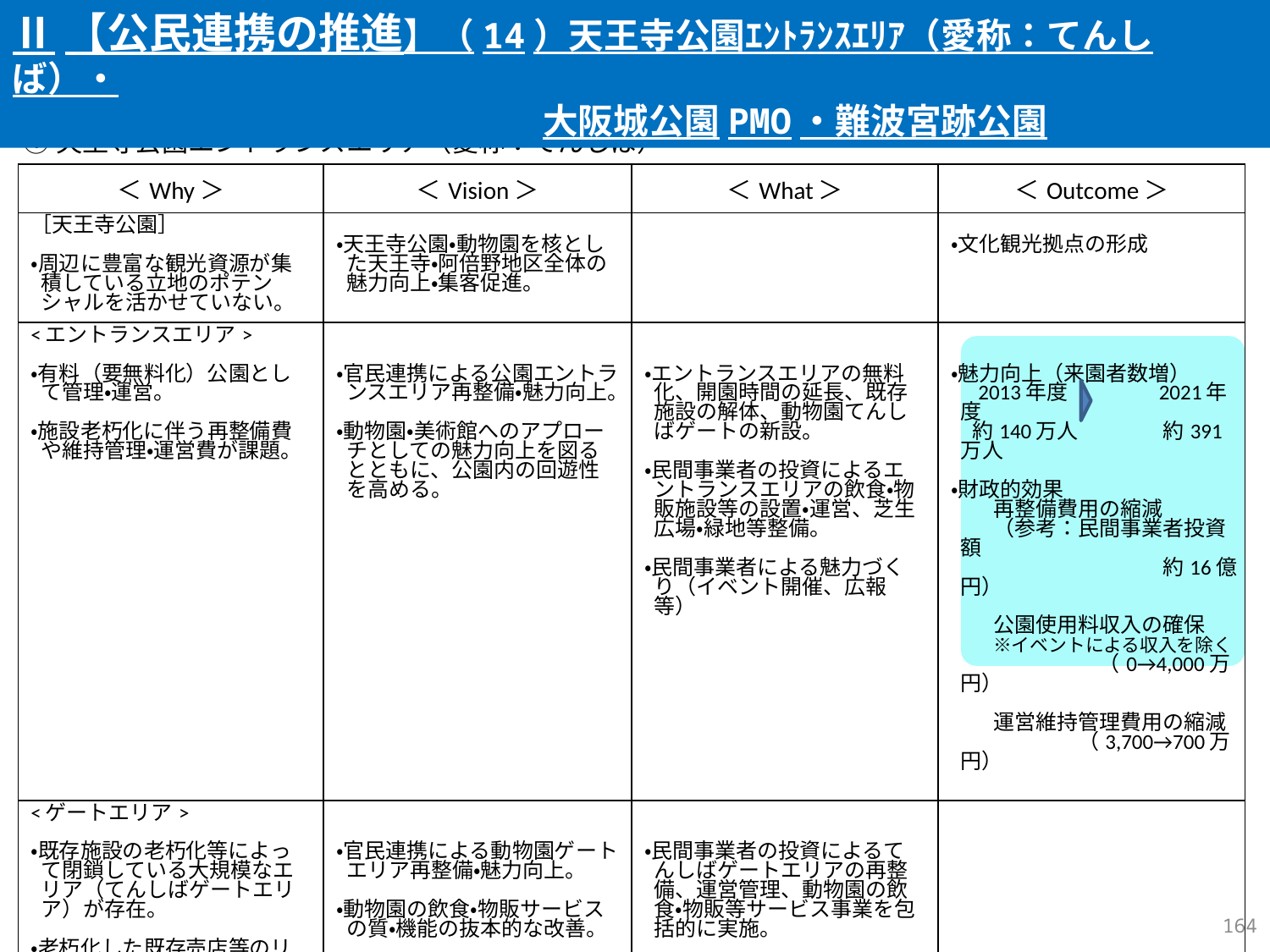

Ⅱ【公民連携の推進】（14）天王寺公園ｴﾝﾄﾗﾝｽｴﾘｱ（愛称：てんしば）・
　　　　　　　　　　　　　　　大阪城公園PMO・難波宮跡公園
➀天王寺公園エントランスエリア（愛称：てんしば）
| ＜Why＞ | ＜Vision＞ | ＜What＞ | ＜Outcome＞ |
| --- | --- | --- | --- |
| ［天王寺公園］ ・周辺に豊富な観光資源が集積している立地のポテンシャルを活かせていない。 | ・天王寺公園・動物園を核とした天王寺・阿倍野地区全体の魅力向上・集客促進。 |  | ・文化観光拠点の形成 |
| <エントランスエリア> ・有料（要無料化）公園として管理・運営。 ・施設老朽化に伴う再整備費や維持管理・運営費が課題。 | ・官民連携による公園エントランスエリア再整備・魅力向上。 ・動物園・美術館へのアプローチとしての魅力向上を図るとともに、公園内の回遊性を高める。 | ・エントランスエリアの無料化、開園時間の延長、既存施設の解体、動物園てんしばゲートの新設。 ・民間事業者の投資によるエントランスエリアの飲食・物販施設等の設置・運営、芝生広場・緑地等整備。 ・民間事業者による魅力づくり（イベント開催、広報等） | ・魅力向上（来園者数増） 　2013年度　　　　2021年度 　約140万人　　　　約391万人 ・財政的効果 　　再整備費用の縮減 　　（参考：民間事業者投資額 　　　　　　　　　　約16億円） 　　公園使用料収入の確保 　　※イベントによる収入を除く 　　　　　　　（0→4,000万円） 　　　　　　　　　 　　運営維持管理費用の縮減 　　　　　　（3,700→700万円） |
| <ゲートエリア> ・既存施設の老朽化等によって閉鎖している大規模なエリア（てんしばゲートエリア）が存在。 ・老朽化した既存売店等のリニューアルとともに園内サービスの質や機能の抜本的な改善を図っていくことが課題。 | ・官民連携による動物園ゲートエリア再整備・魅力向上。 ・動物園の飲食・物販サービスの質・機能の抜本的な改善。 | ・民間事業者の投資によるてんしばゲートエリアの再整備、運営管理、動物園の飲食・物販等サービス事業を包括的に実施。 |  |

164